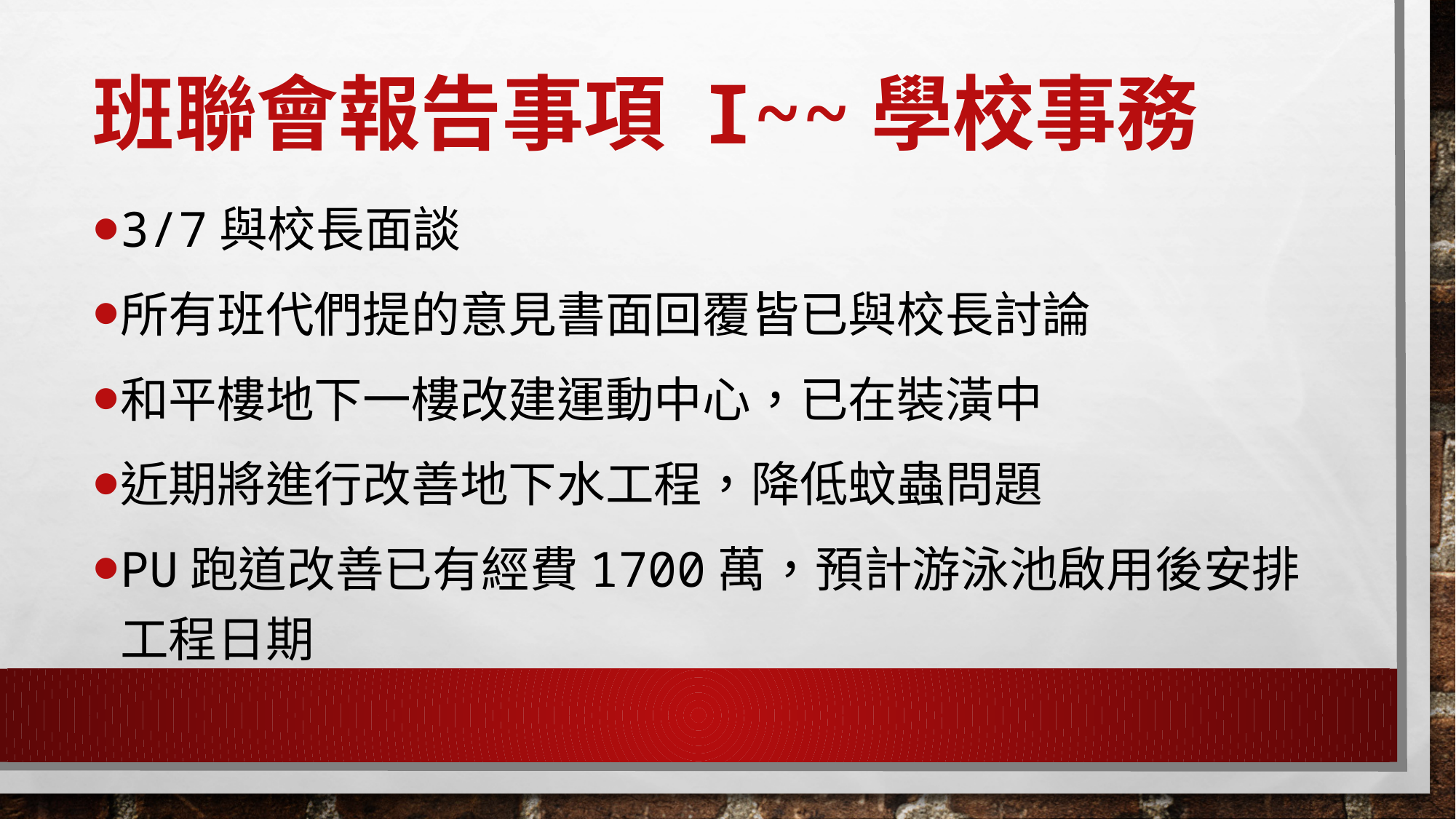

# 班聯會報告事項 I~~學校事務
3/7與校長面談
所有班代們提的意見書面回覆皆已與校長討論
和平樓地下一樓改建運動中心，已在裝潢中
近期將進行改善地下水工程，降低蚊蟲問題
PU跑道改善已有經費1700萬，預計游泳池啟用後安排工程日期